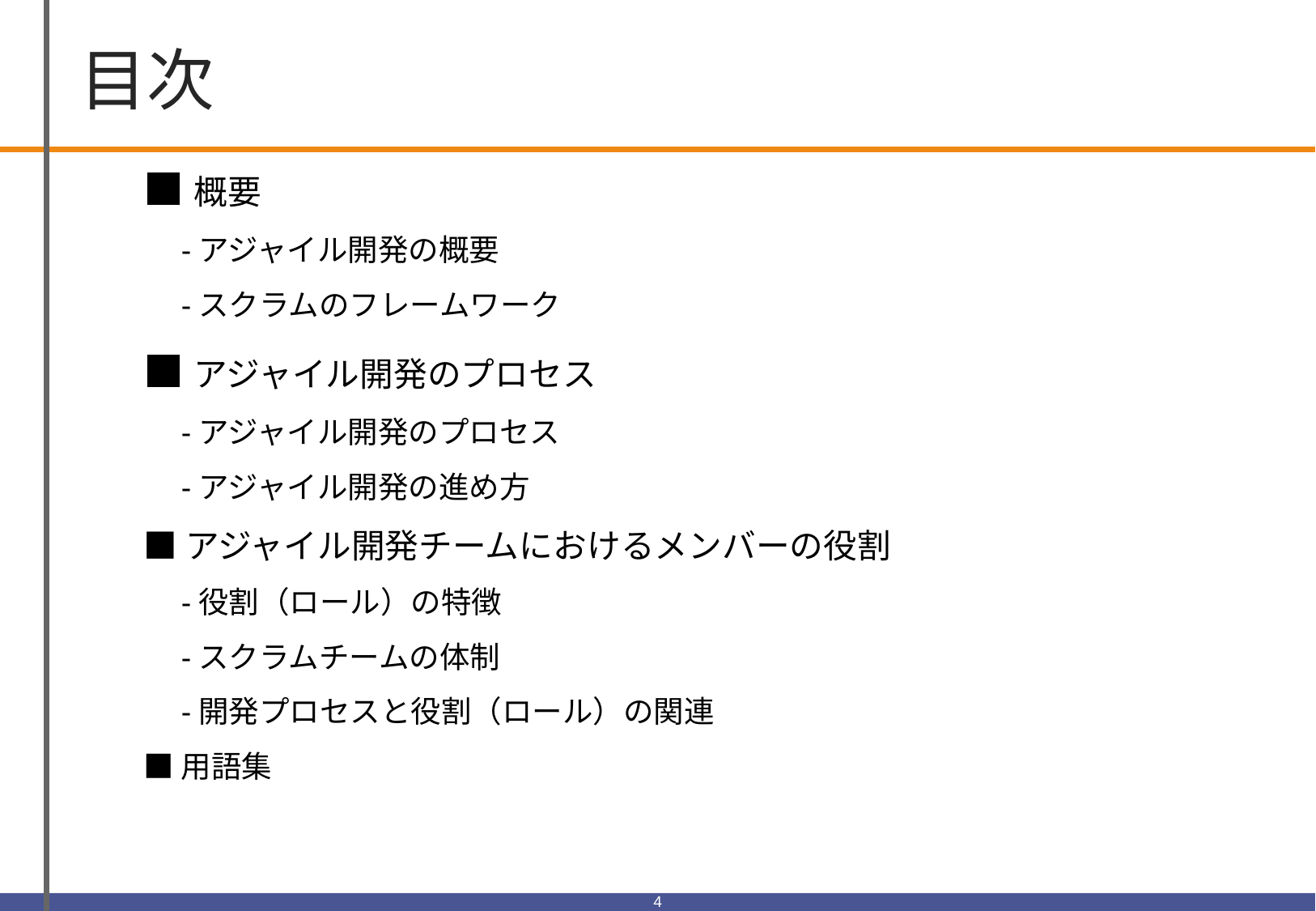

# 目次
■概要
　-アジャイル開発の概要
　-スクラムのフレームワーク
■アジャイル開発のプロセス
　-アジャイル開発のプロセス
　-アジャイル開発の進め方
■アジャイル開発チームにおけるメンバーの役割
　-役割（ロール）の特徴
　-スクラムチームの体制
　-開発プロセスと役割（ロール）の関連
■用語集
4